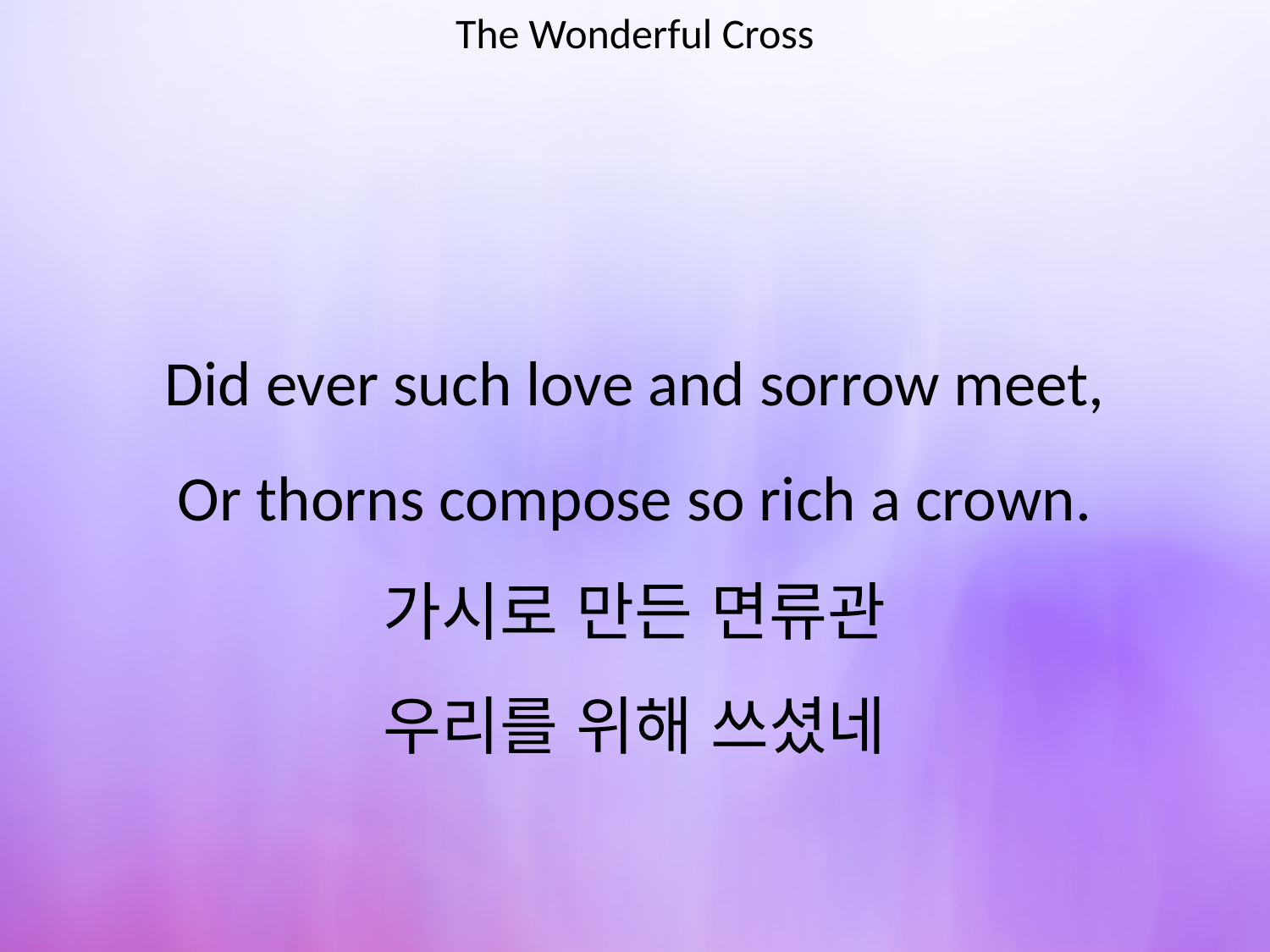

The Wonderful Cross
#
Did ever such love and sorrow meet,
Or thorns compose so rich a crown.
가시로 만든 면류관
우리를 위해 쓰셨네